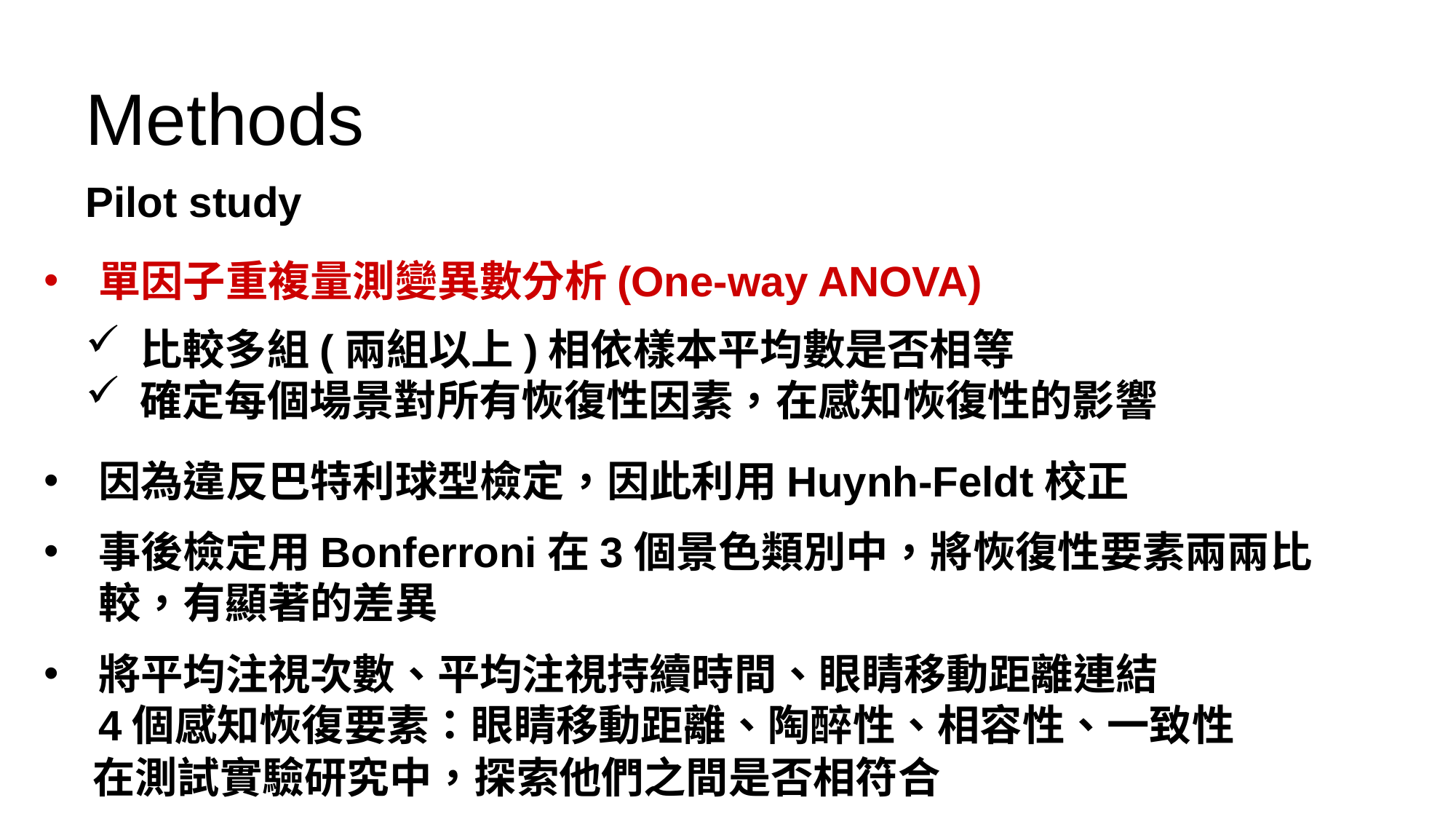

Methods
Pilot study
單因子重複量測變異數分析(One-way ANOVA)
比較多組(兩組以上)相依樣本平均數是否相等
確定每個場景對所有恢復性因素，在感知恢復性的影響
因為違反巴特利球型檢定，因此利用Huynh-Feldt校正
事後檢定用Bonferroni在3個景色類別中，將恢復性要素兩兩比較，有顯著的差異
將平均注視次數、平均注視持續時間、眼睛移動距離連結           4個感知恢復要素：眼睛移動距離、陶醉性、相容性、一致性
在測試實驗研究中，探索他們之間是否相符合